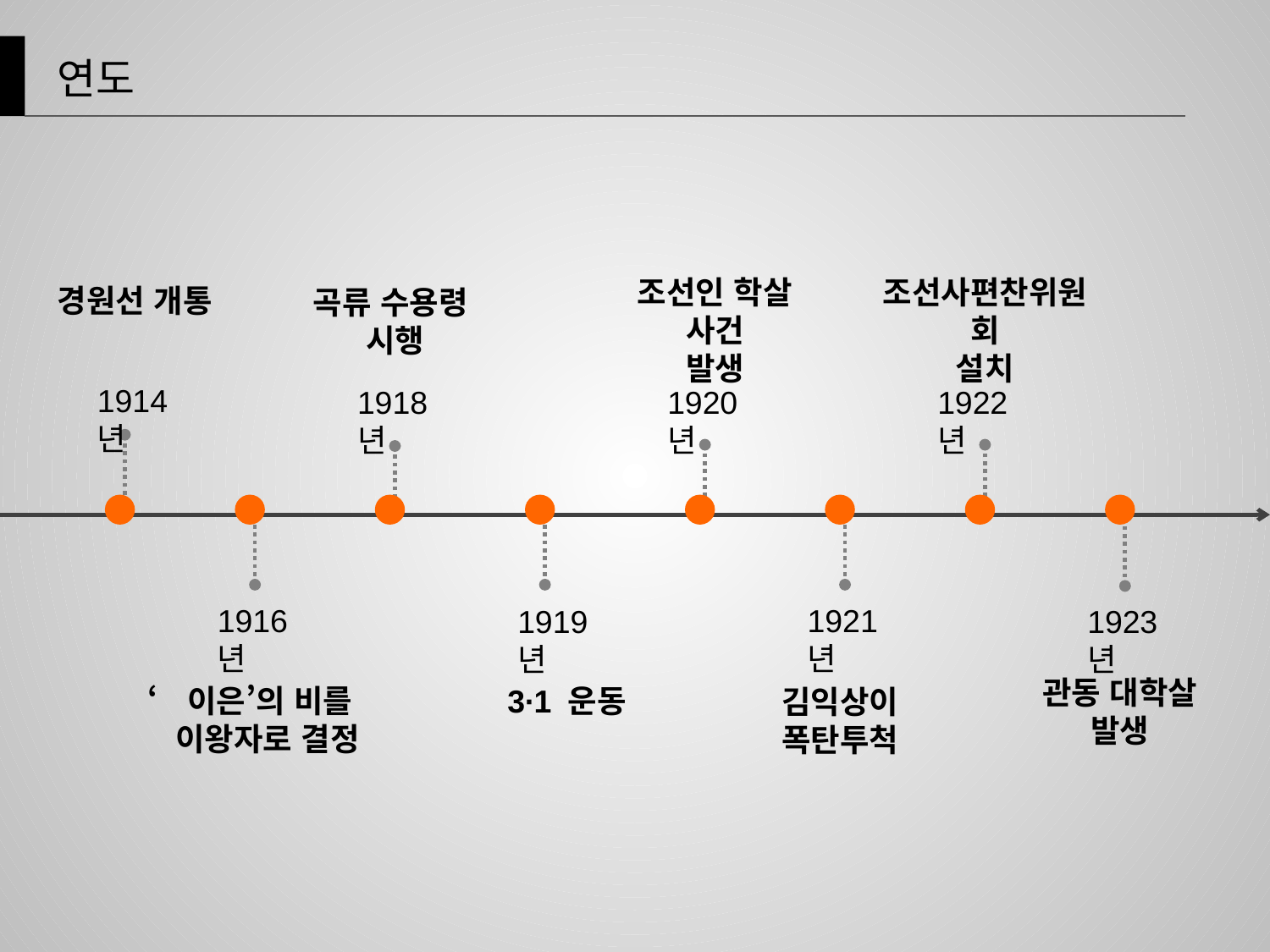

연도
조선인 학살 사건
발생
경원선 개통
곡류 수용령
시행
1914년
1918년
1920년
1922년
조선사편찬위원회
설치

1916년
1921년
1919년
1923년
관동 대학살
발생
‘이은’의 비를
  이왕자로 결정
3∙1 운동
김익상이 폭탄투척